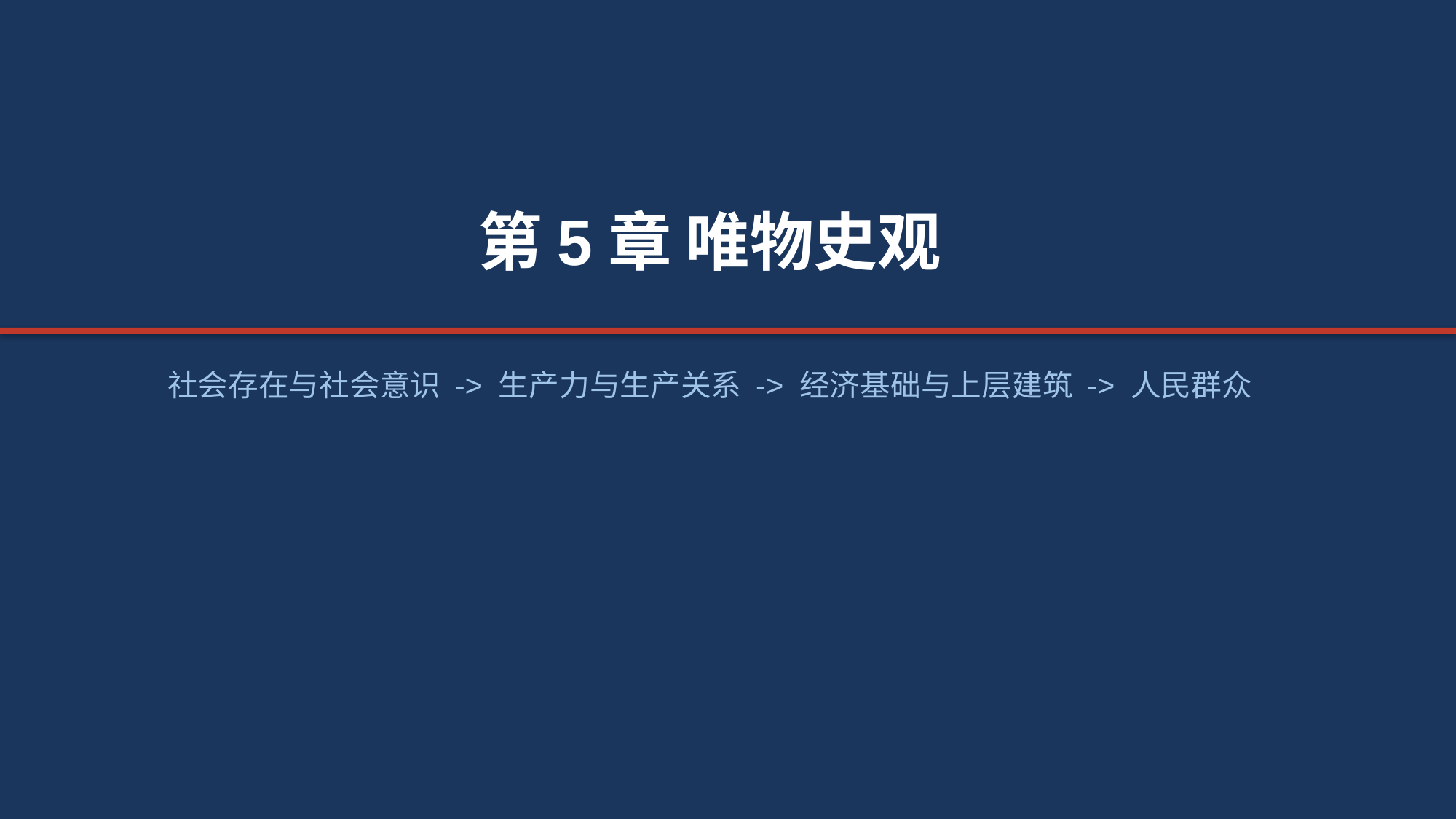

第5章 唯物史观

社会存在与社会意识 -> 生产力与生产关系 -> 经济基础与上层建筑 -> 人民群众